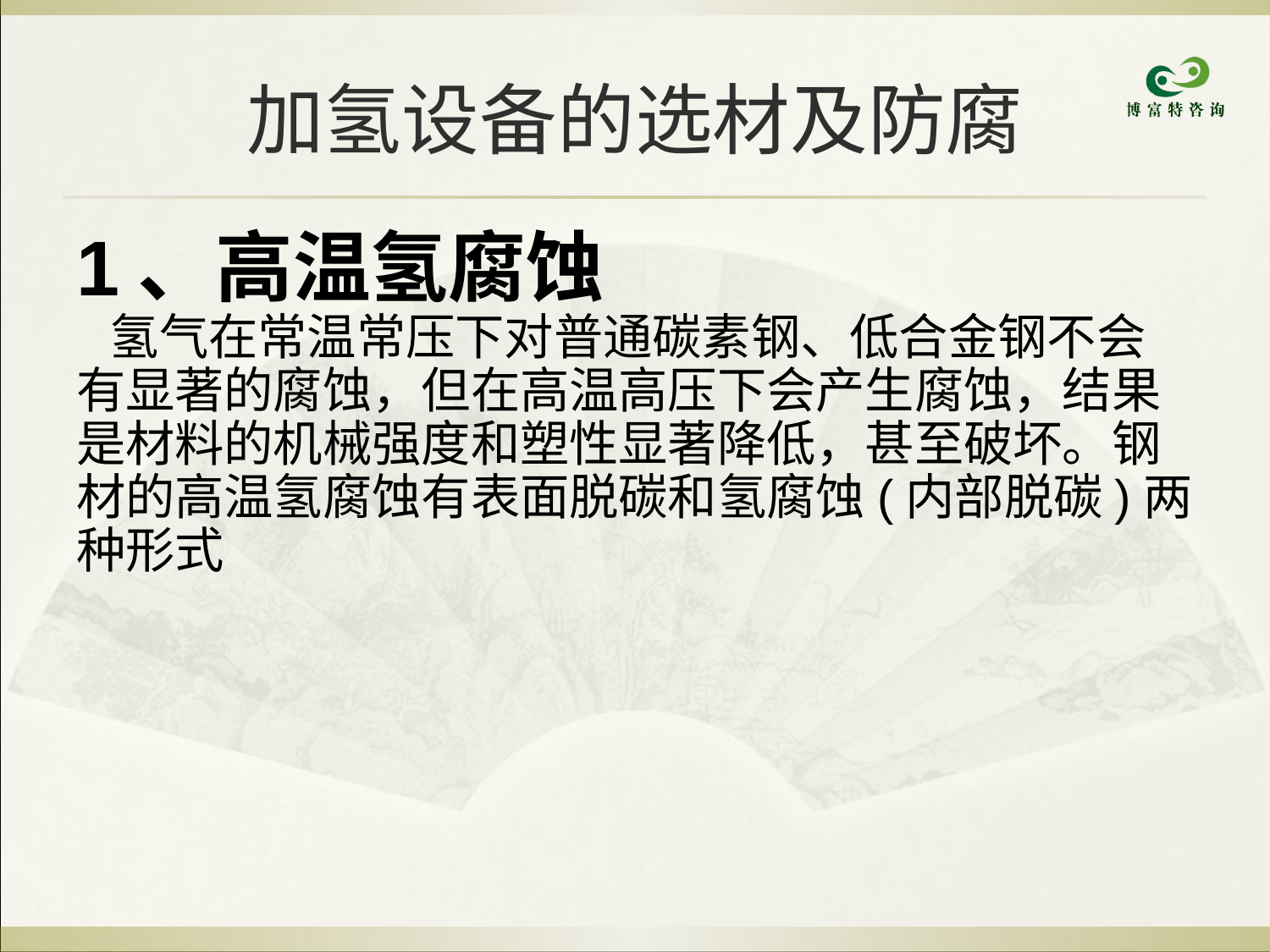

加氢设备的选材及防腐
1、高温氢腐蚀
  氢气在常温常压下对普通碳素钢、低合金钢不会有显著的腐蚀，但在高温高压下会产生腐蚀，结果是材料的机械强度和塑性显著降低，甚至破坏。钢材的高温氢腐蚀有表面脱碳和氢腐蚀(内部脱碳)两种形式